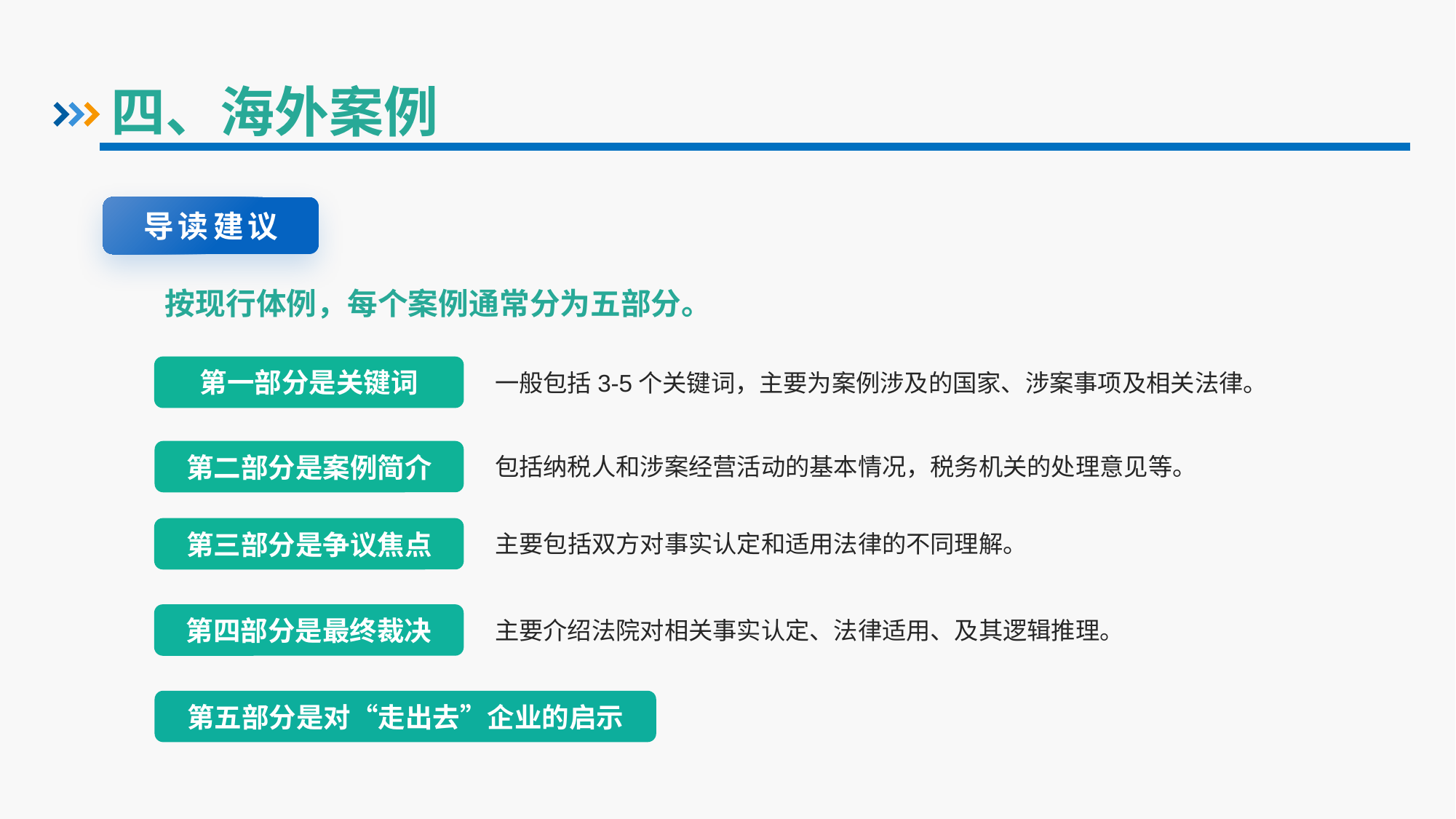

四、海外案例
导读建议
按现行体例，每个案例通常分为五部分。
第一部分是关键词
一般包括3-5个关键词，主要为案例涉及的国家、涉案事项及相关法律。
第二部分是案例简介
包括纳税人和涉案经营活动的基本情况，税务机关的处理意见等。
第三部分是争议焦点
主要包括双方对事实认定和适用法律的不同理解。
第四部分是最终裁决
主要介绍法院对相关事实认定、法律适用、及其逻辑推理。
第五部分是对“走出去”企业的启示